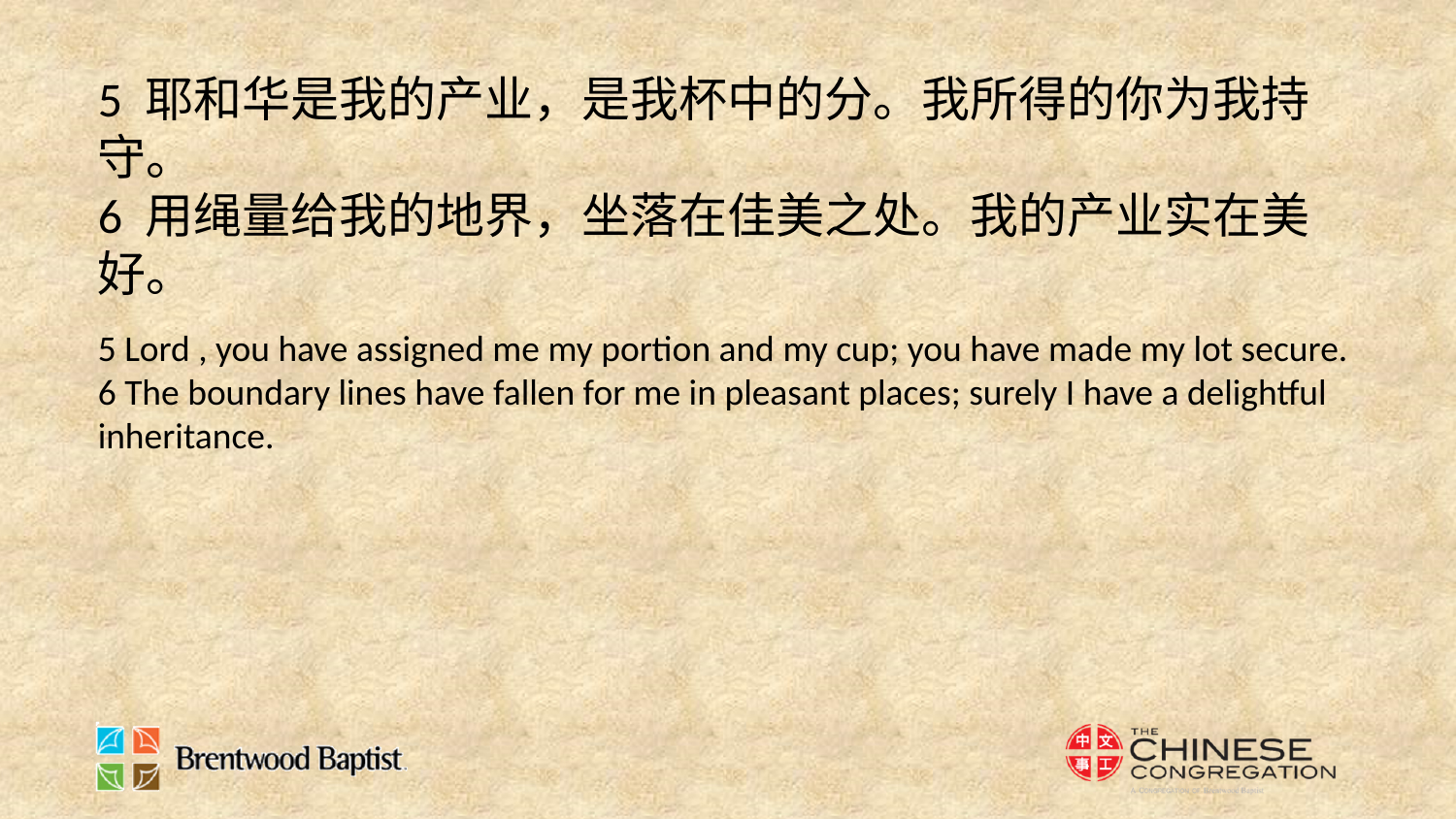

5 耶和华是我的产业，是我杯中的分。我所得的你为我持守。
6 用绳量给我的地界，坐落在佳美之处。我的产业实在美好。

5 Lord , you have assigned me my portion and my cup; you have made my lot secure.
6 The boundary lines have fallen for me in pleasant places; surely I have a delightful inheritance.